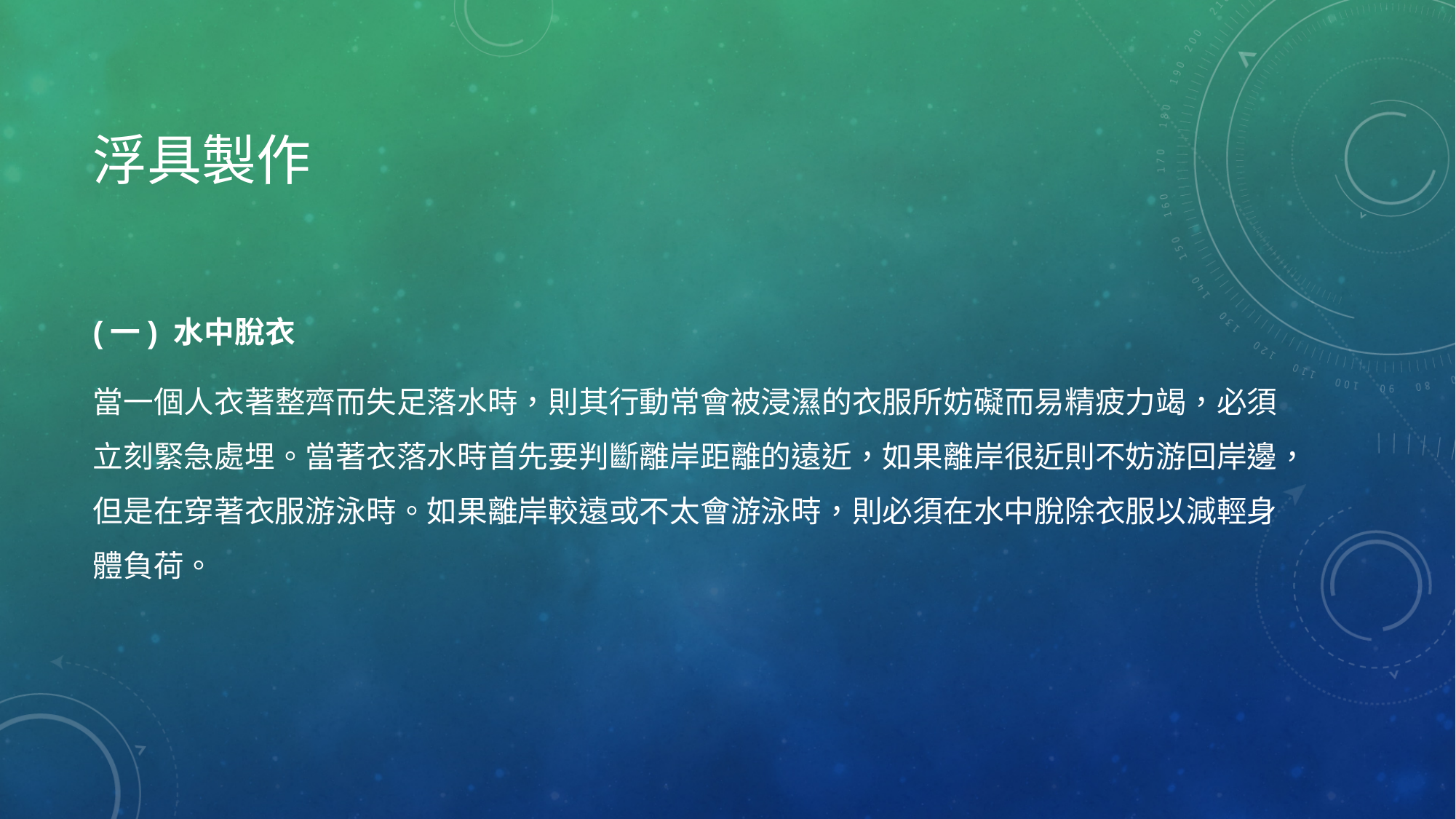

# 浮具製作
(一) 水中脫衣
當一個人衣著整齊而失足落水時，則其行動常會被浸濕的衣服所妨礙而易精疲力竭，必須立刻緊急處埋。當著衣落水時首先要判斷離岸距離的遠近，如果離岸很近則不妨游回岸邊，但是在穿著衣服游泳時。如果離岸較遠或不太會游泳時，則必須在水中脫除衣服以減輕身體負荷。